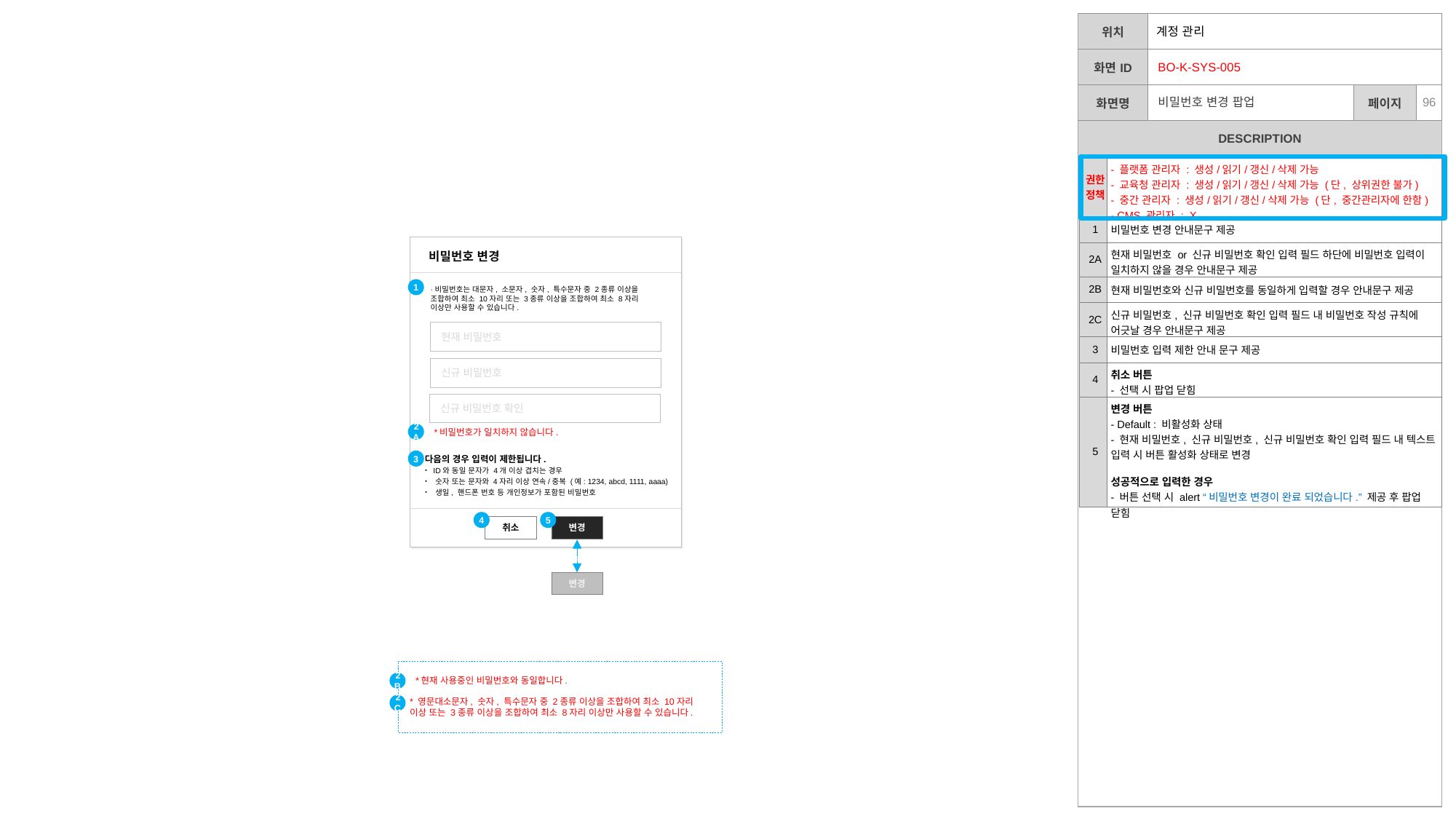

계정 관리
BO-K-SYS-005
비밀번호 변경 팝업

| 권한 정책 | - 플랫폼 관리자 : 생성/읽기/갱신/삭제 가능 - 교육청 관리자 : 생성/읽기/갱신/삭제 가능 (단, 상위권한 불가) - 중간 관리자 : 생성/읽기/갱신/삭제 가능 (단, 중간관리자에 한함) - CMS 관리자 : X |
| --- | --- |
| 1 | 비밀번호 변경 안내문구 제공 |
| 2A | 현재 비밀번호 or 신규 비밀번호 확인 입력 필드 하단에 비밀번호 입력이 일치하지 않을 경우 안내문구 제공 |
| 2B | 현재 비밀번호와 신규 비밀번호를 동일하게 입력할 경우 안내문구 제공 |
| 2C | 신규 비밀번호, 신규 비밀번호 확인 입력 필드 내 비밀번호 작성 규칙에 어긋날 경우 안내문구 제공 |
| 3 | 비밀번호 입력 제한 안내 문구 제공 |
| 4 | 취소 버튼 - 선택 시 팝업 닫힘 |
| 5 | 변경 버튼 - Default : 비활성화 상태 - 현재 비밀번호, 신규 비밀번호, 신규 비밀번호 확인 입력 필드 내 텍스트 입력 시 버튼 활성화 상태로 변경 성공적으로 입력한 경우 - 버튼 선택 시 alert “비밀번호 변경이 완료 되었습니다.” 제공 후 팝업 닫힘 |

비밀번호 변경
1
·비밀번호는 대문자, 소문자, 숫자, 특수문자 중 2종류 이상을 조합하여 최소 10자리 또는 3종류 이상을 조합하여 최소 8자리 이상만 사용할 수 있습니다.
현재 비밀번호
신규 비밀번호
신규 비밀번호 확인
2A
*비밀번호가 일치하지 않습니다.
3
다음의 경우 입력이 제한됩니다.
·  ID와 동일 문자가 4개 이상 겹치는 경우
·  숫자 또는 문자와 4자리 이상 연속/중복 (예: 1234, abcd, 1111, aaaa)
·  생일, 핸드폰 번호 등 개인정보가 포함된 비밀번호
4
5
취소
변경
변경

2B
*현재 사용중인 비밀번호와 동일합니다.
2C
* 영문대소문자, 숫자, 특수문자 중 2종류 이상을 조합하여 최소 10자리
이상 또는 3종류 이상을 조합하여 최소 8자리 이상만 사용할 수 있습니다.